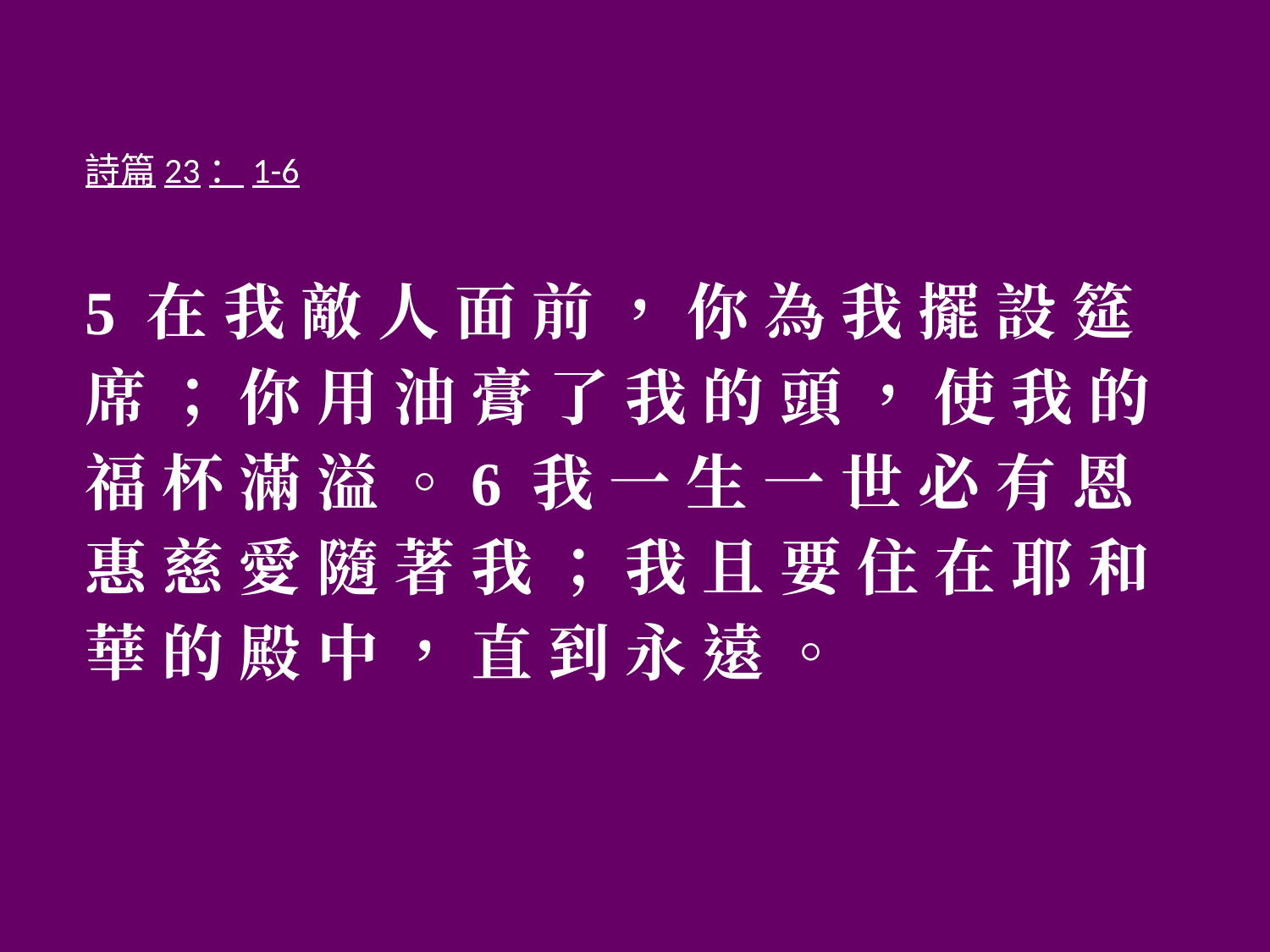

詩篇23：1-6
5 在 我 敵 人 面 前 ， 你 為 我 擺 設 筵 席 ； 你 用 油 膏 了 我 的 頭 ， 使 我 的 福 杯 滿 溢 。6 我 一 生 一 世 必 有 恩 惠 慈 愛 隨 著 我 ； 我 且 要 住 在 耶 和 華 的 殿 中 ， 直 到 永 遠 。